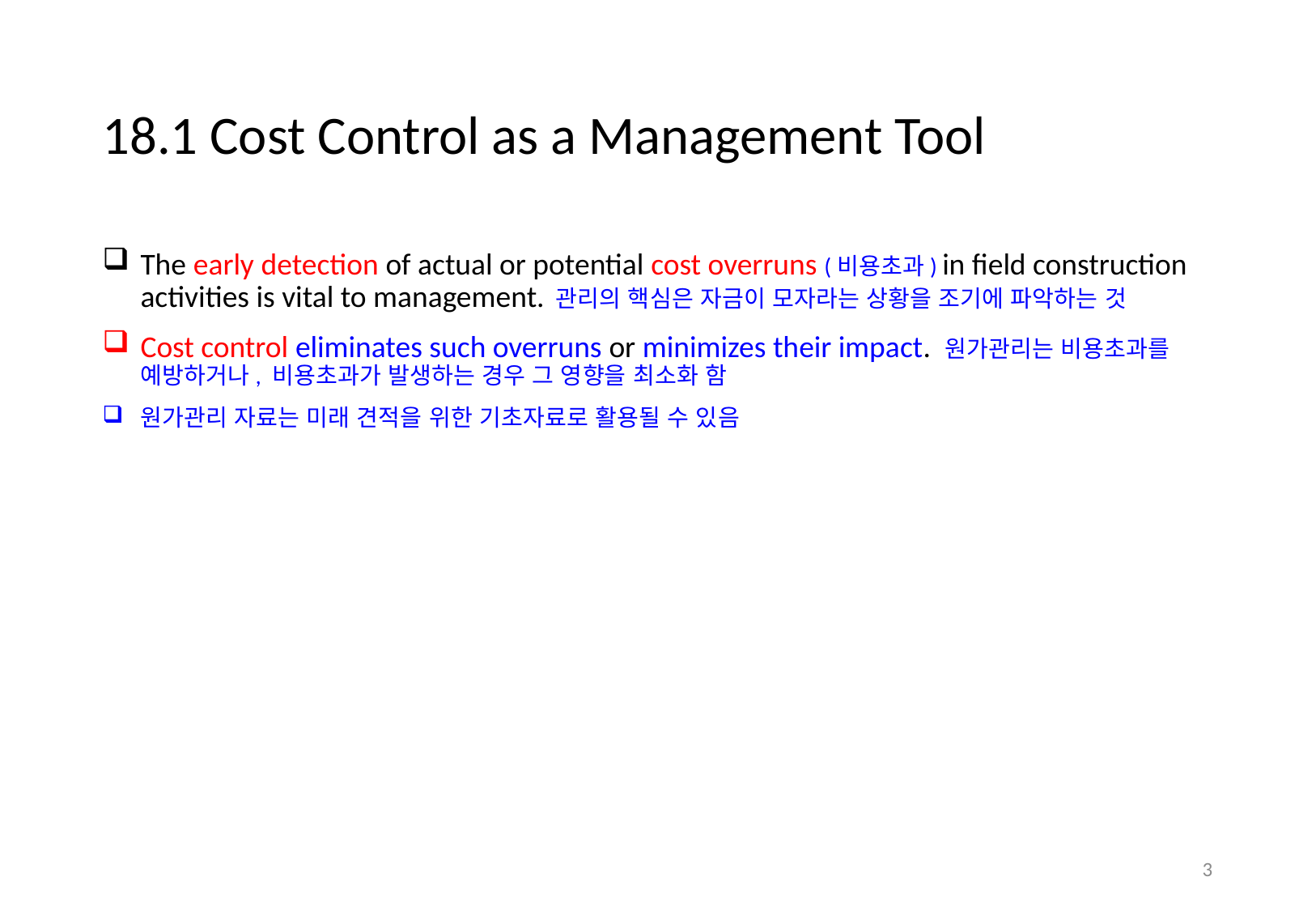

# 18.1 Cost Control as a Management Tool
The early detection of actual or potential cost overruns (비용초과) in field construction activities is vital to management. 관리의 핵심은 자금이 모자라는 상황을 조기에 파악하는 것
Cost control eliminates such overruns or minimizes their impact. 원가관리는 비용초과를 예방하거나, 비용초과가 발생하는 경우 그 영향을 최소화 함
원가관리 자료는 미래 견적을 위한 기초자료로 활용될 수 있음
3